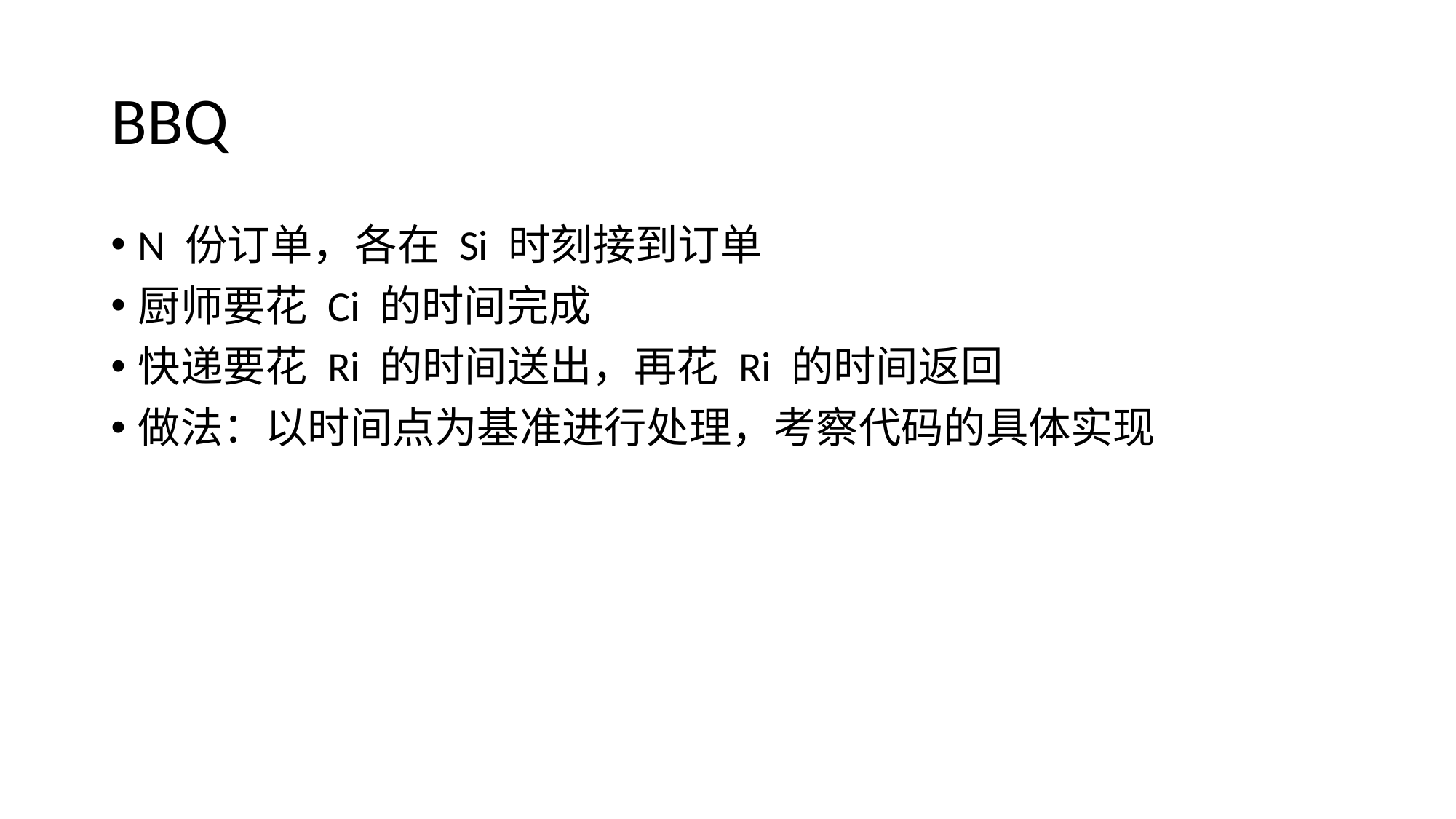

# BBQ
N 份订单，各在 Si 时刻接到订单
厨师要花 Ci 的时间完成
快递要花 Ri 的时间送出，再花 Ri 的时间返回
做法：以时间点为基准进行处理，考察代码的具体实现